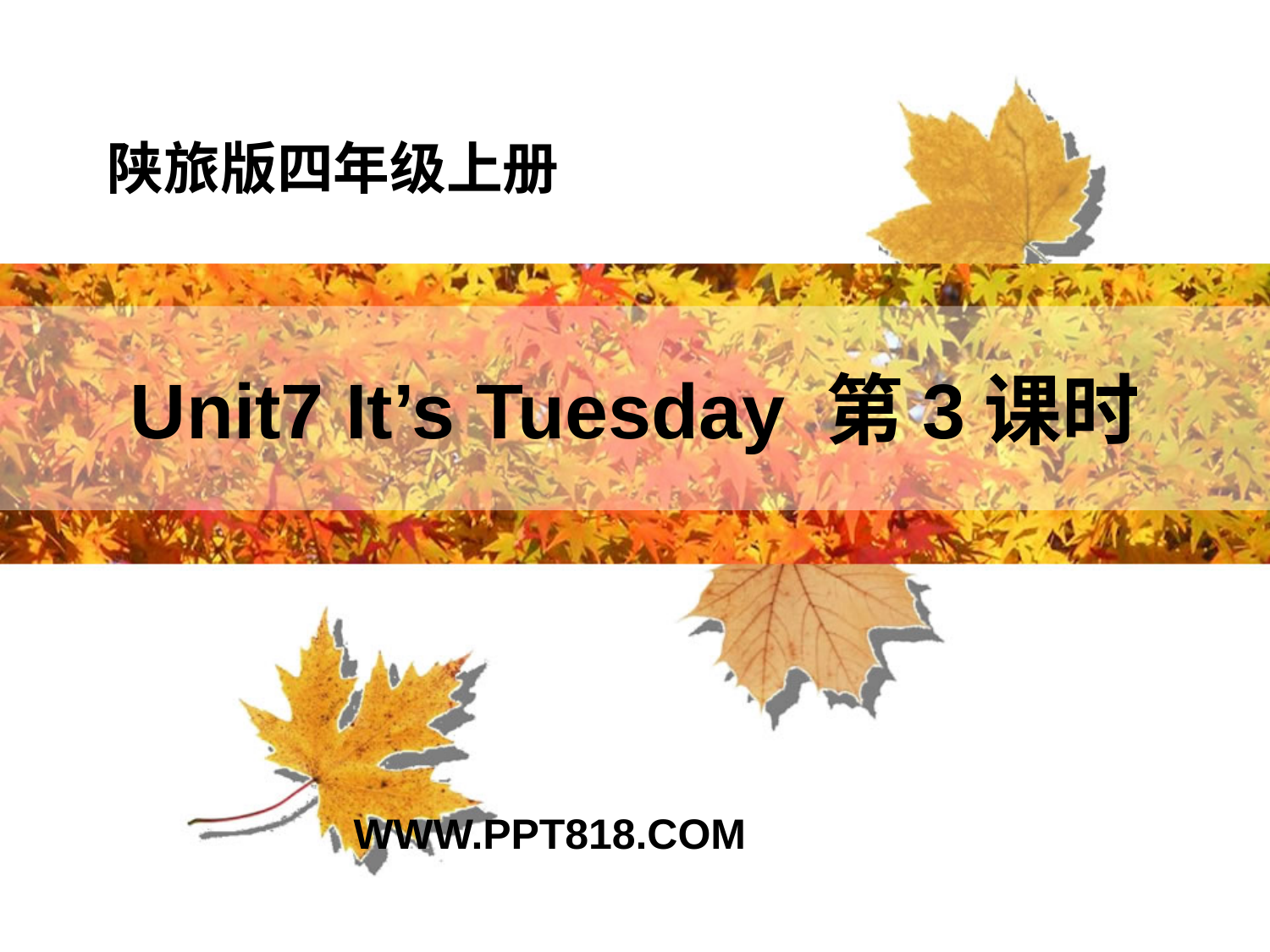

陕旅版四年级上册
# Unit7 It’s Tuesday 第3课时
WWW.PPT818.COM